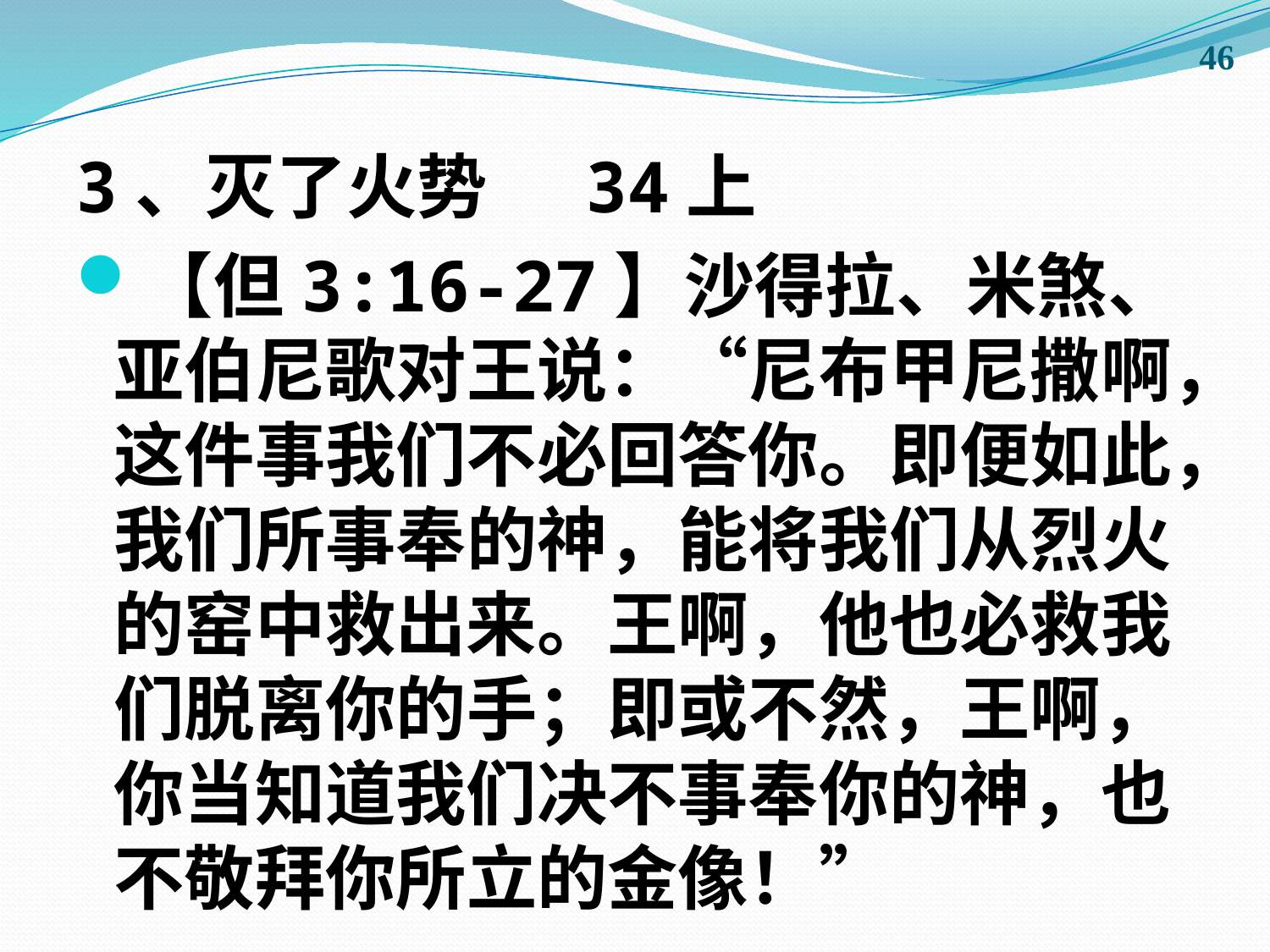

46
3、灭了火势     34上
【但3:16-27】沙得拉、米煞、亚伯尼歌对王说：“尼布甲尼撒啊，这件事我们不必回答你。即便如此，我们所事奉的神，能将我们从烈火的窑中救出来。王啊，他也必救我们脱离你的手；即或不然，王啊，你当知道我们决不事奉你的神，也不敬拜你所立的金像！”